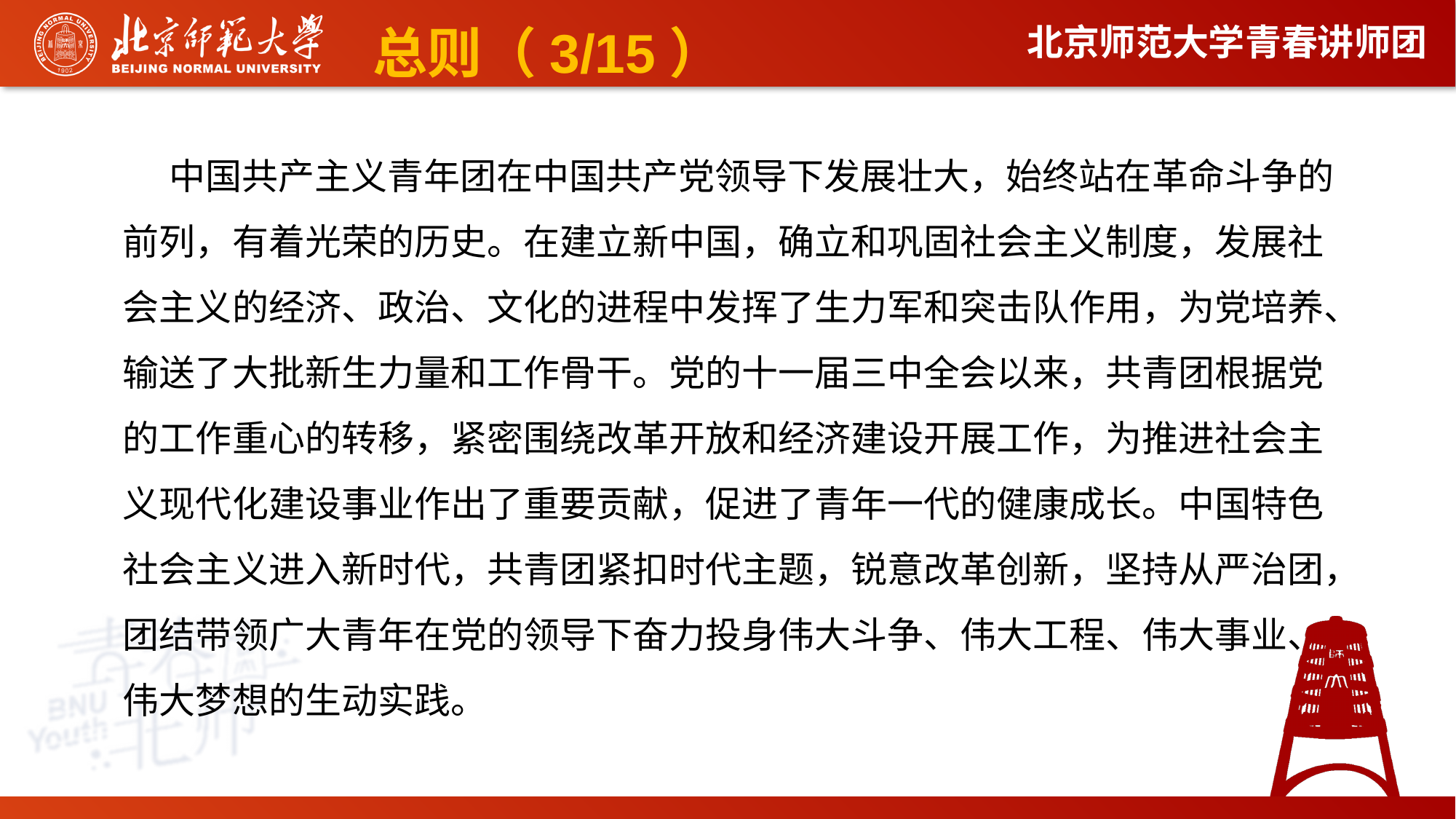

总则（3/15）

中国共产主义青年团在中国共产党领导下发展壮大，始终站在革命斗争的前列，有着光荣的历史。在建立新中国，确立和巩固社会主义制度，发展社会主义的经济、政治、文化的进程中发挥了生力军和突击队作用，为党培养、输送了大批新生力量和工作骨干。党的十一届三中全会以来，共青团根据党的工作重心的转移，紧密围绕改革开放和经济建设开展工作，为推进社会主义现代化建设事业作出了重要贡献，促进了青年一代的健康成长。中国特色社会主义进入新时代，共青团紧扣时代主题，锐意改革创新，坚持从严治团，团结带领广大青年在党的领导下奋力投身伟大斗争、伟大工程、伟大事业、伟大梦想的生动实践。